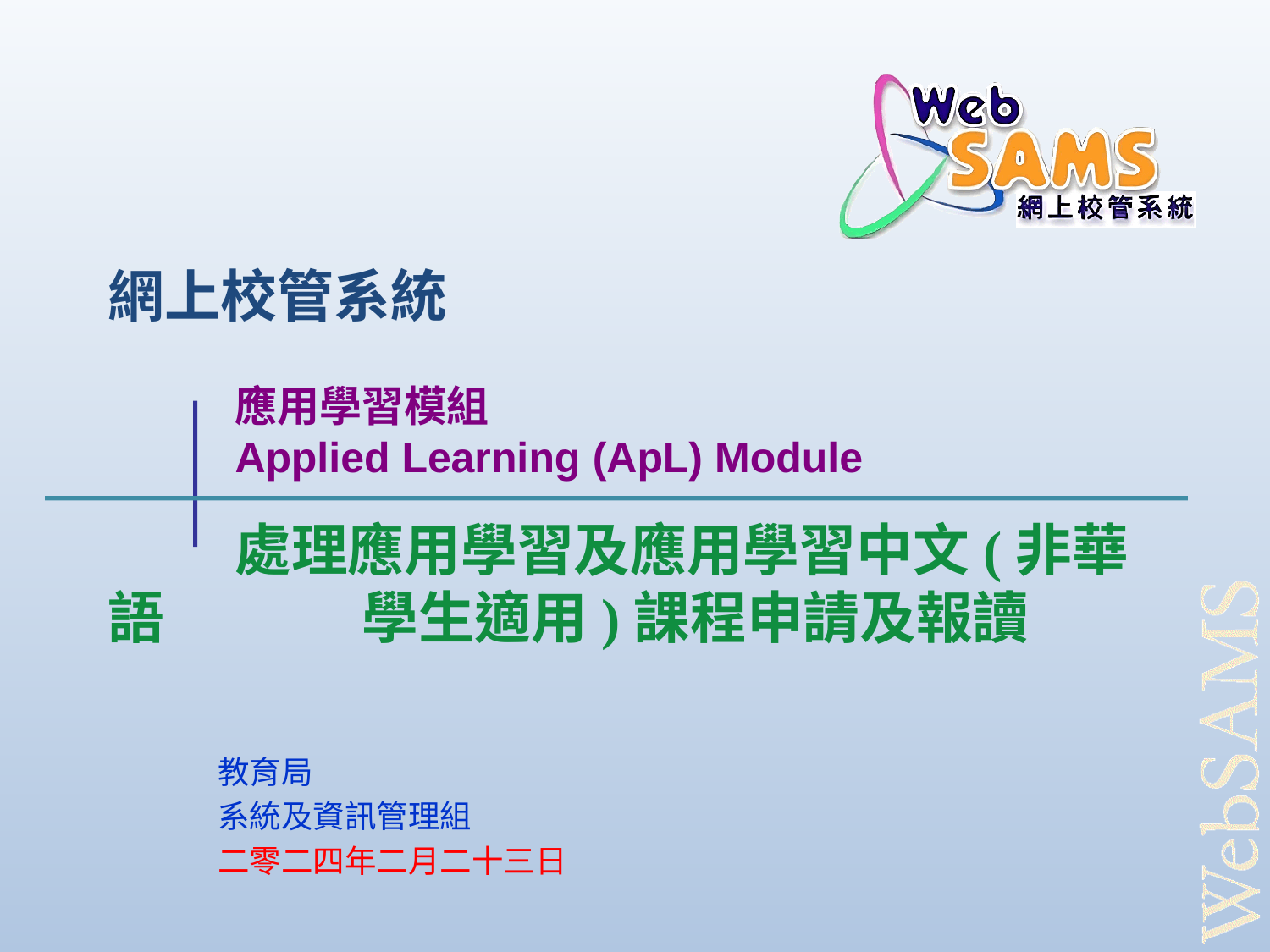

# 網上校管系統 應用學習模組 Applied Learning (ApL) Module 處理應用學習及應用學習中文(非華語              	學生適用)課程申請及報讀
教育局
系統及資訊管理組
二零二四年二月二十三日